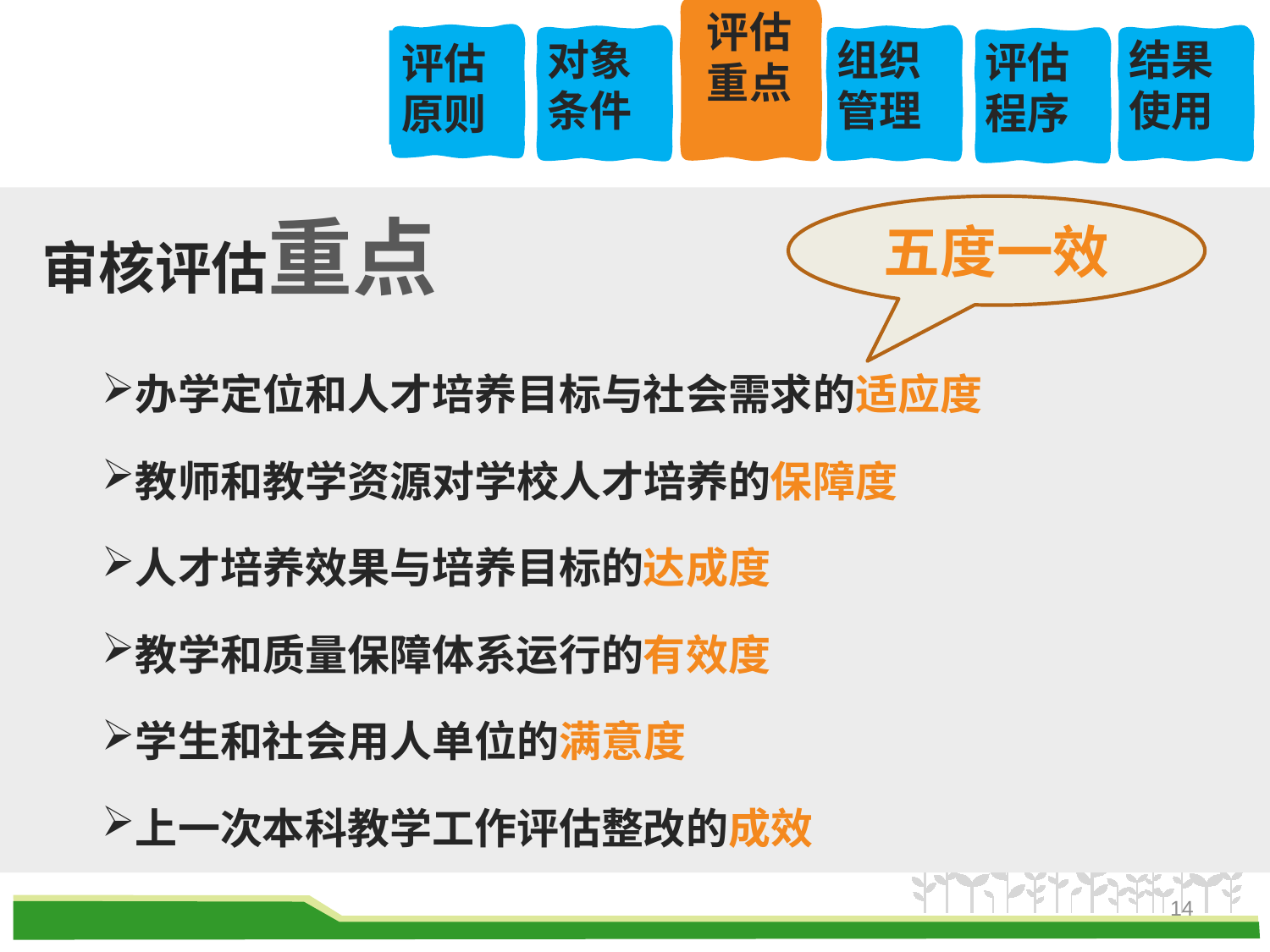

评估重点
课程
介绍

评估原则

对象条件
课程
介绍

组织管理
课程
介绍

结果使用
课程
介绍

评估程序
课程
介绍

五度一效
审核评估重点
办学定位和人才培养目标与社会需求的适应度
教师和教学资源对学校人才培养的保障度
人才培养效果与培养目标的达成度
教学和质量保障体系运行的有效度
学生和社会用人单位的满意度
上一次本科教学工作评估整改的成效
14